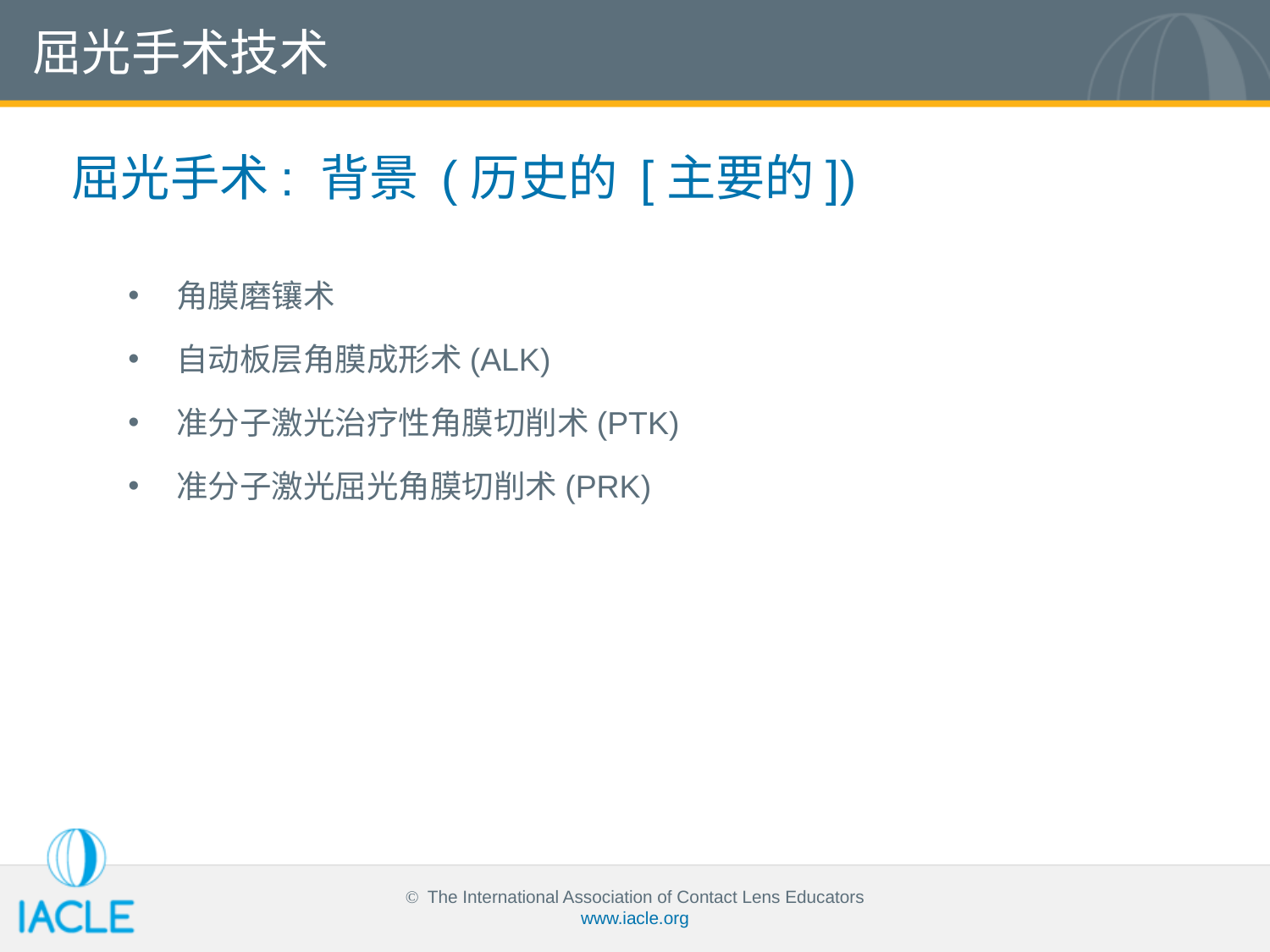

屈光手术技术
屈光手术: 背景 (历史的 [主要的])
角膜磨镶术
自动板层角膜成形术(ALK)
准分子激光治疗性角膜切削术(PTK)
准分子激光屈光角膜切削术(PRK)